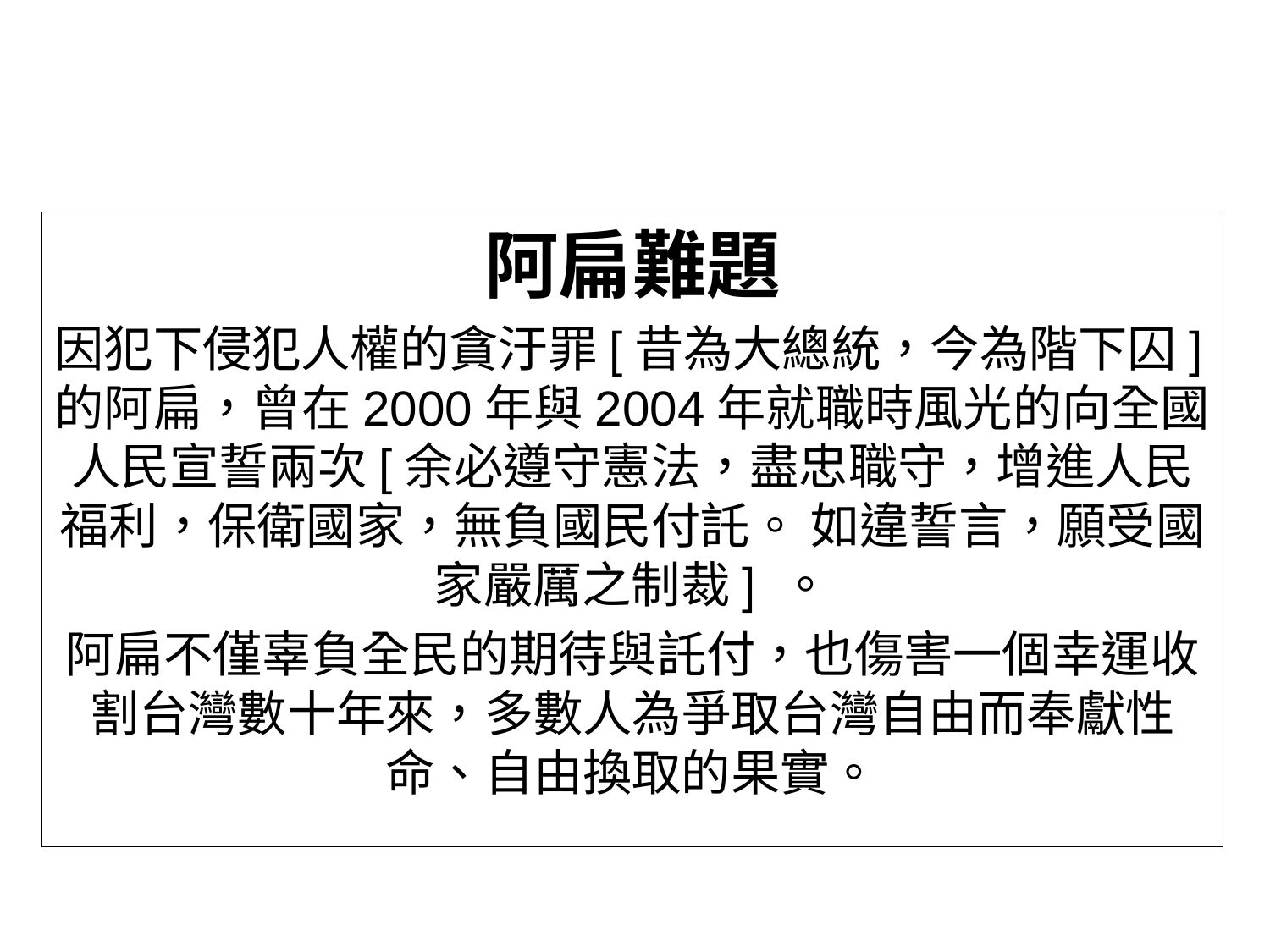

阿扁難題
因犯下侵犯人權的貪汙罪[昔為大總統，今為階下囚]的阿扁，曾在2000年與2004年就職時風光的向全國人民宣誓兩次[余必遵守憲法，盡忠職守，增進人民福利，保衛國家，無負國民付託。 如違誓言，願受國家嚴厲之制裁] 。
阿扁不僅辜負全民的期待與託付，也傷害一個幸運收割台灣數十年來，多數人為爭取台灣自由而奉獻性命、自由換取的果實。